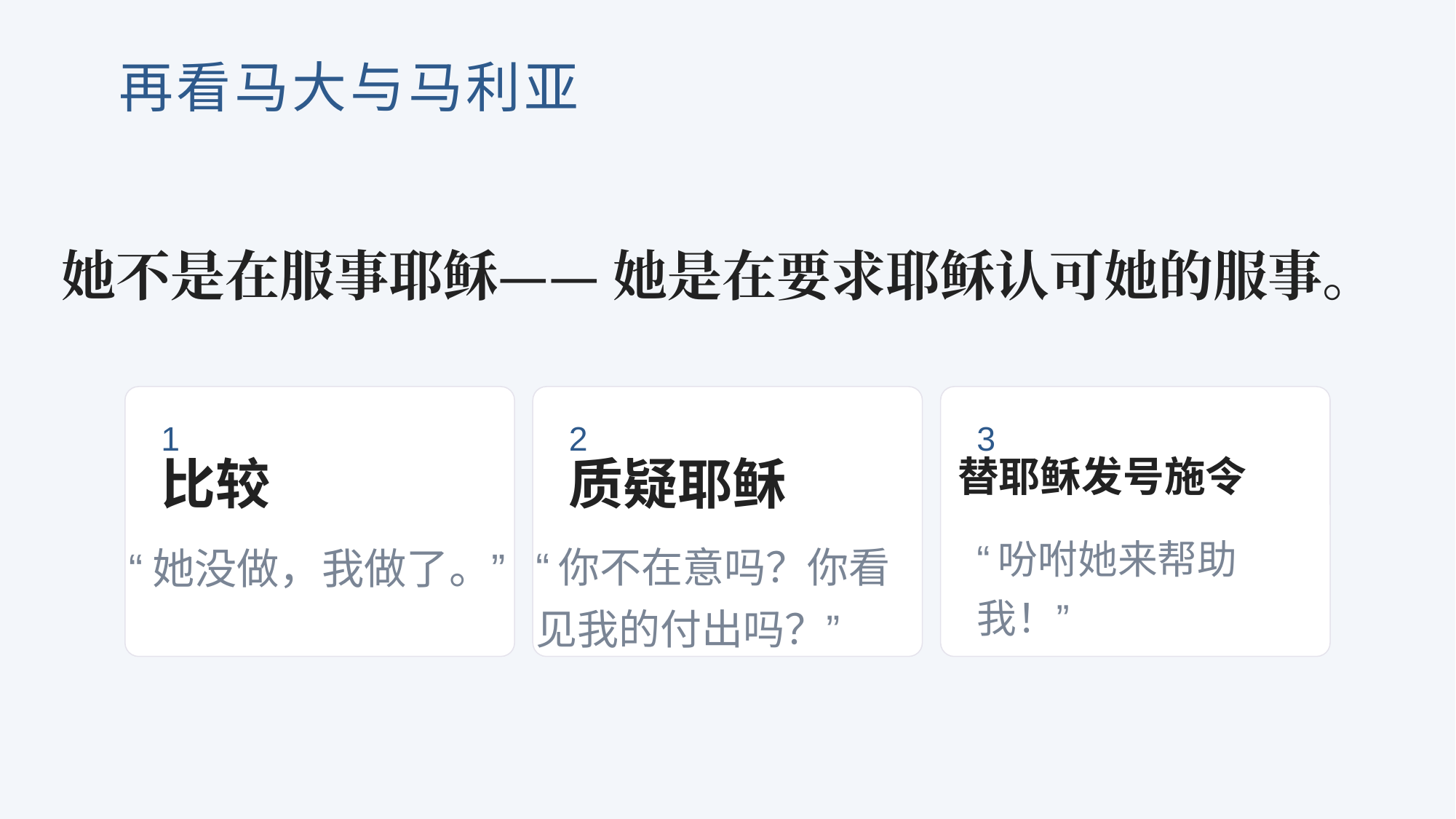

再看马大与马利亚
她不是在服事耶稣—— 她是在要求耶稣认可她的服事。

1
2
3
比较
质疑耶稣
替耶稣发号施令
“吩咐她来帮助我！”
“你不在意吗？你看见我的付出吗？”
“她没做，我做了。”